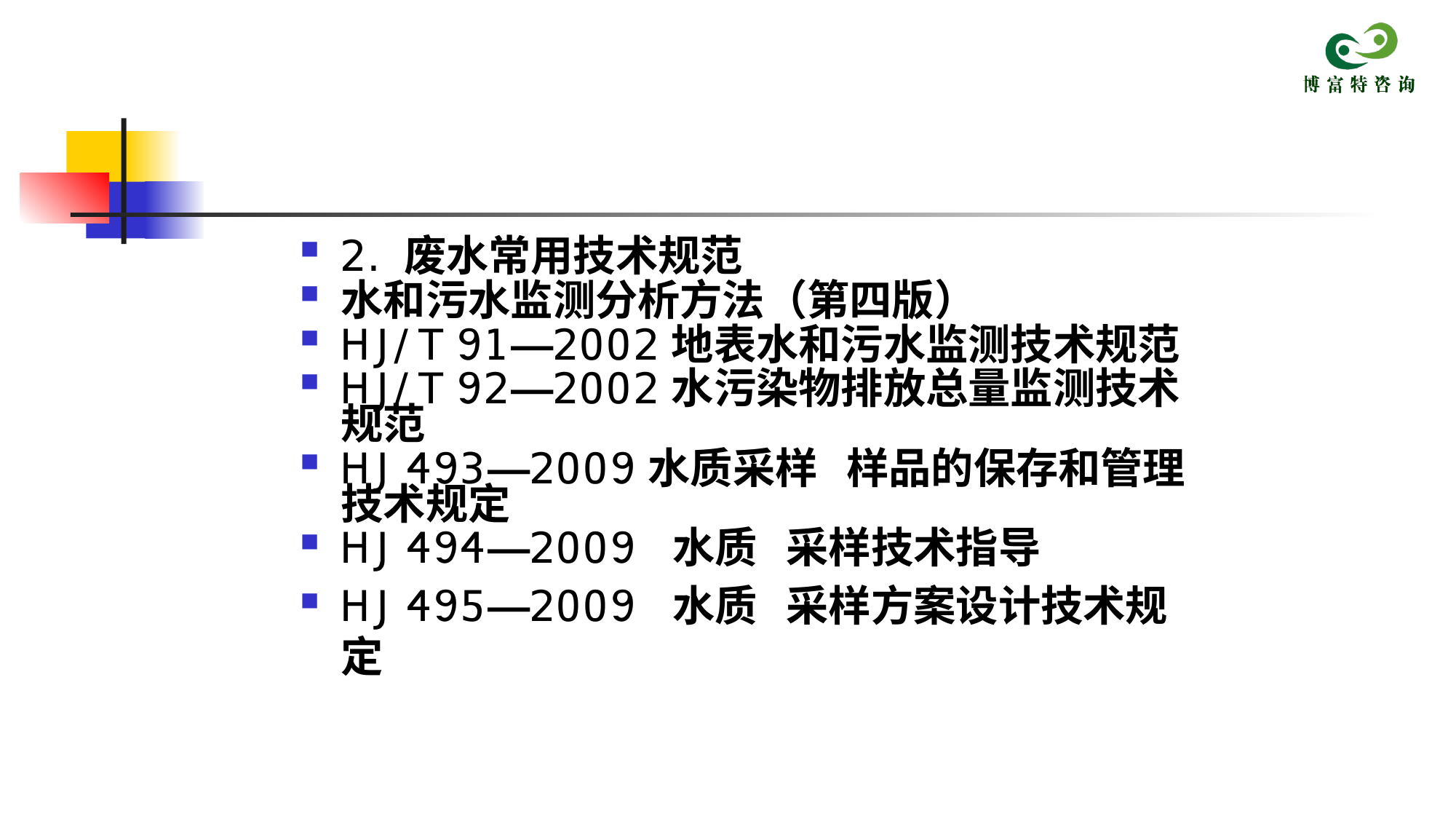

2. 废水常用技术规范
水和污水监测分析方法（第四版）
HJ/T 91—2002地表水和污水监测技术规范
HJ/T 92—2002水污染物排放总量监测技术规范
HJ 493—2009水质采样   样品的保存和管理技术规定
HJ 494—2009  水质   采样技术指导
HJ 495—2009  水质   采样方案设计技术规定